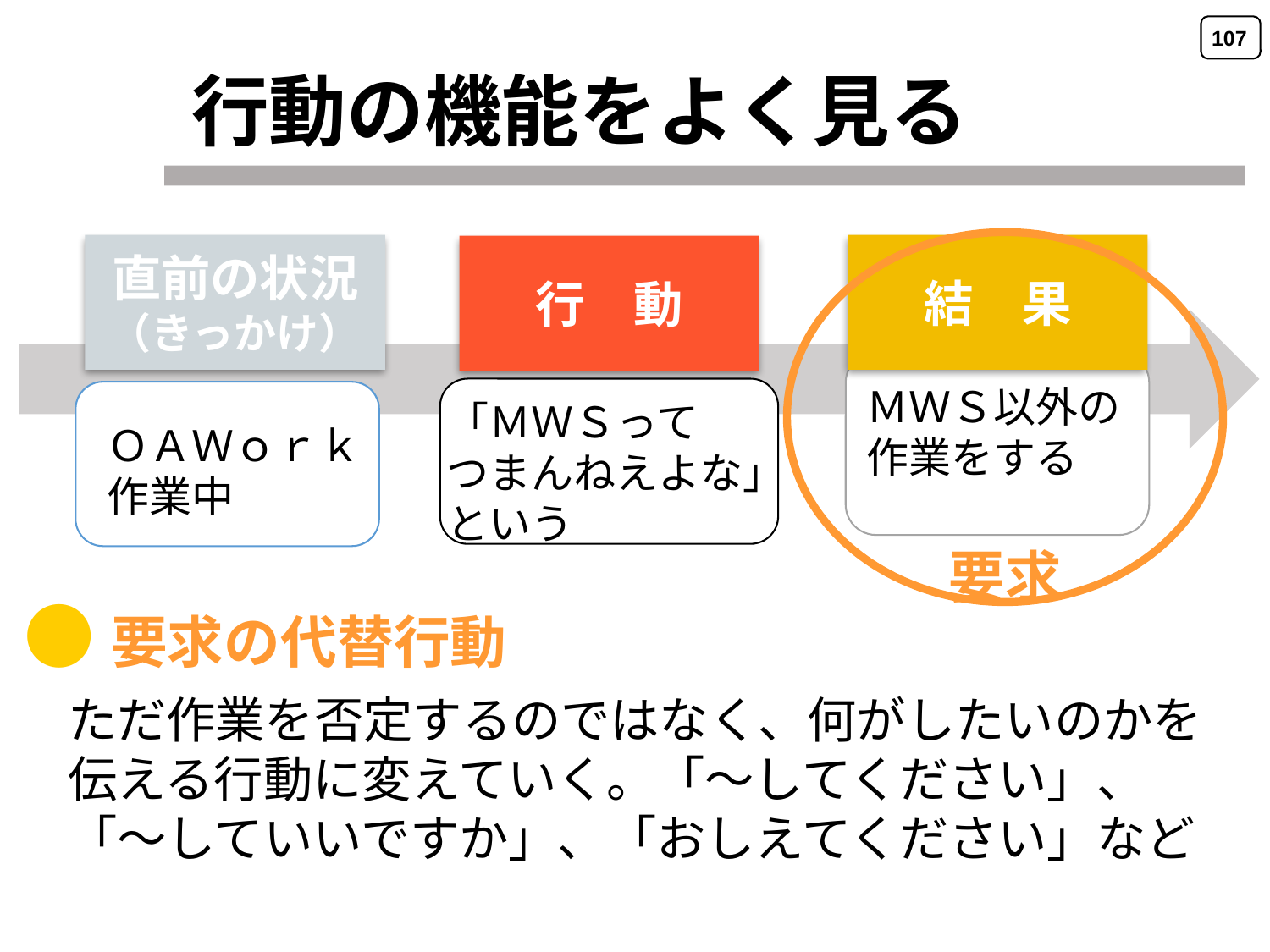

107

行動の機能をよく見る

結　果
直前の状況
（きっかけ）
行　動

ＭＷＳ以外の
作業をする

「ＭＷＳって
つまんねえよな」
という
ＯＡＷｏｒｋ
作業中
要求
●要求の代替行動
ただ作業を否定するのではなく、何がしたいのかを伝える行動に変えていく。「～してください」、「～していいですか」、「おしえてください」など